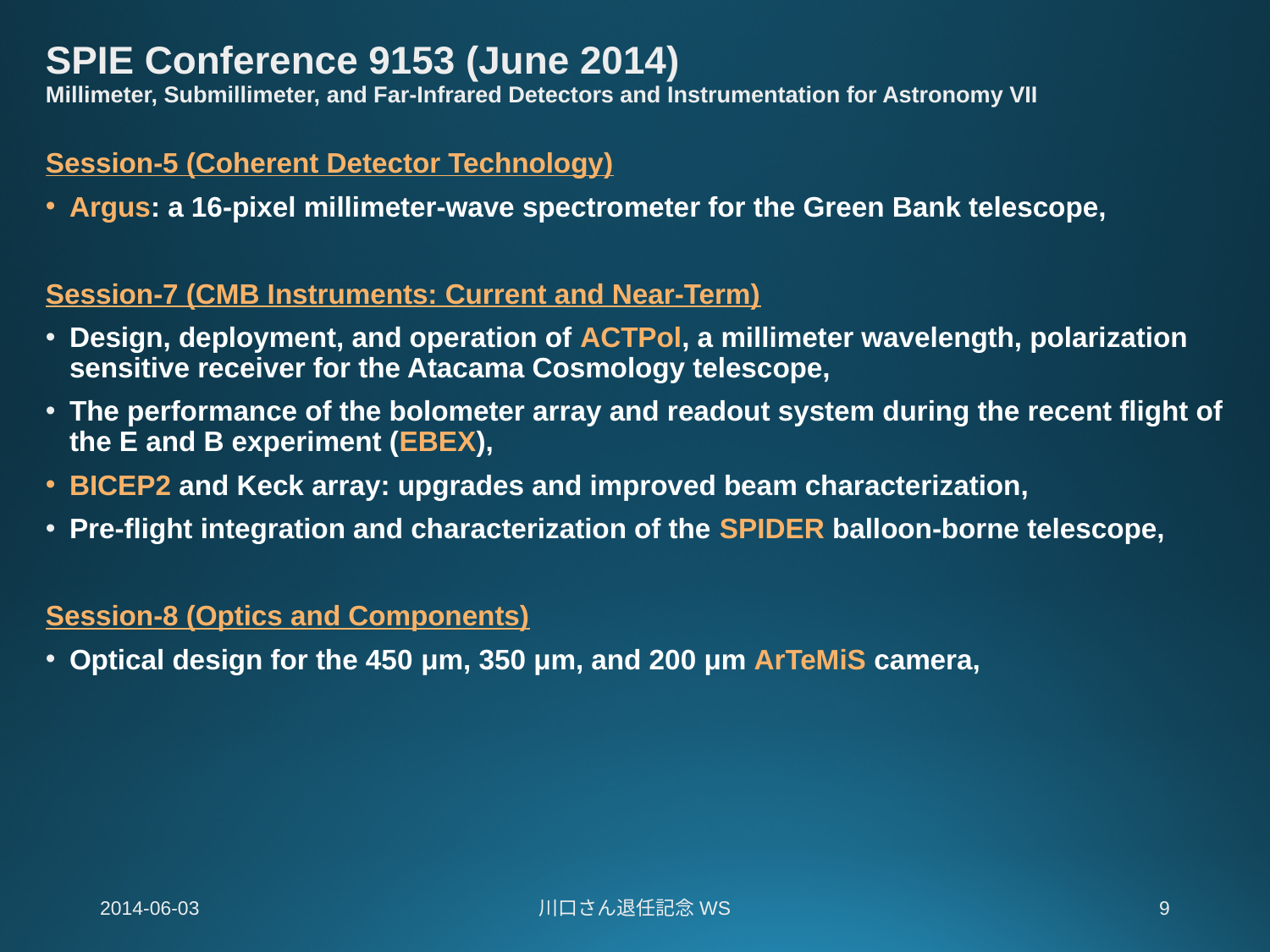

# SPIE Conference 9153 (June 2014) Millimeter, Submillimeter, and Far-Infrared Detectors and Instrumentation for Astronomy VII
Session-5 (Coherent Detector Technology)
Argus: a 16-pixel millimeter-wave spectrometer for the Green Bank telescope,

Session-7 (CMB Instruments: Current and Near-Term)
Design, deployment, and operation of ACTPol, a millimeter wavelength, polarization sensitive receiver for the Atacama Cosmology telescope,
The performance of the bolometer array and readout system during the recent flight of the E and B experiment (EBEX),
BICEP2 and Keck array: upgrades and improved beam characterization,
Pre-flight integration and characterization of the SPIDER balloon-borne telescope,

Session-8 (Optics and Components)
Optical design for the 450 μm, 350 μm, and 200 μm ArTeMiS camera,

2014-06-03
川口さん退任記念WS
9